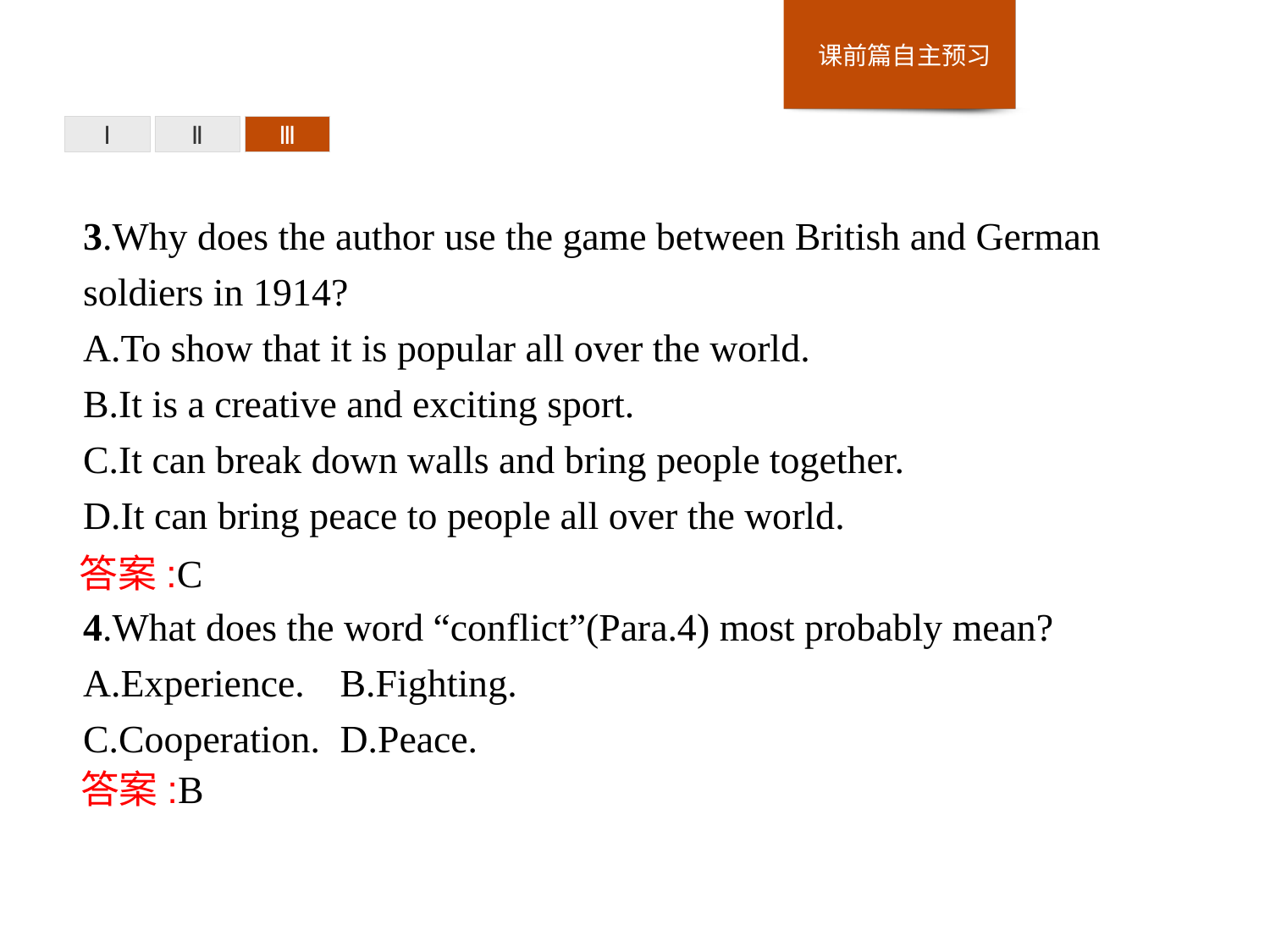

Ⅰ
Ⅱ
Ⅲ
3.Why does the author use the game between British and German soldiers in 1914?
A.To show that it is popular all over the world.
B.It is a creative and exciting sport.
C.It can break down walls and bring people together.
D.It can bring peace to people all over the world.

4.What does the word “conflict”(Para.4) most probably mean?
A.Experience.	B.Fighting.
C.Cooperation.	D.Peace.
答案:C
答案:B